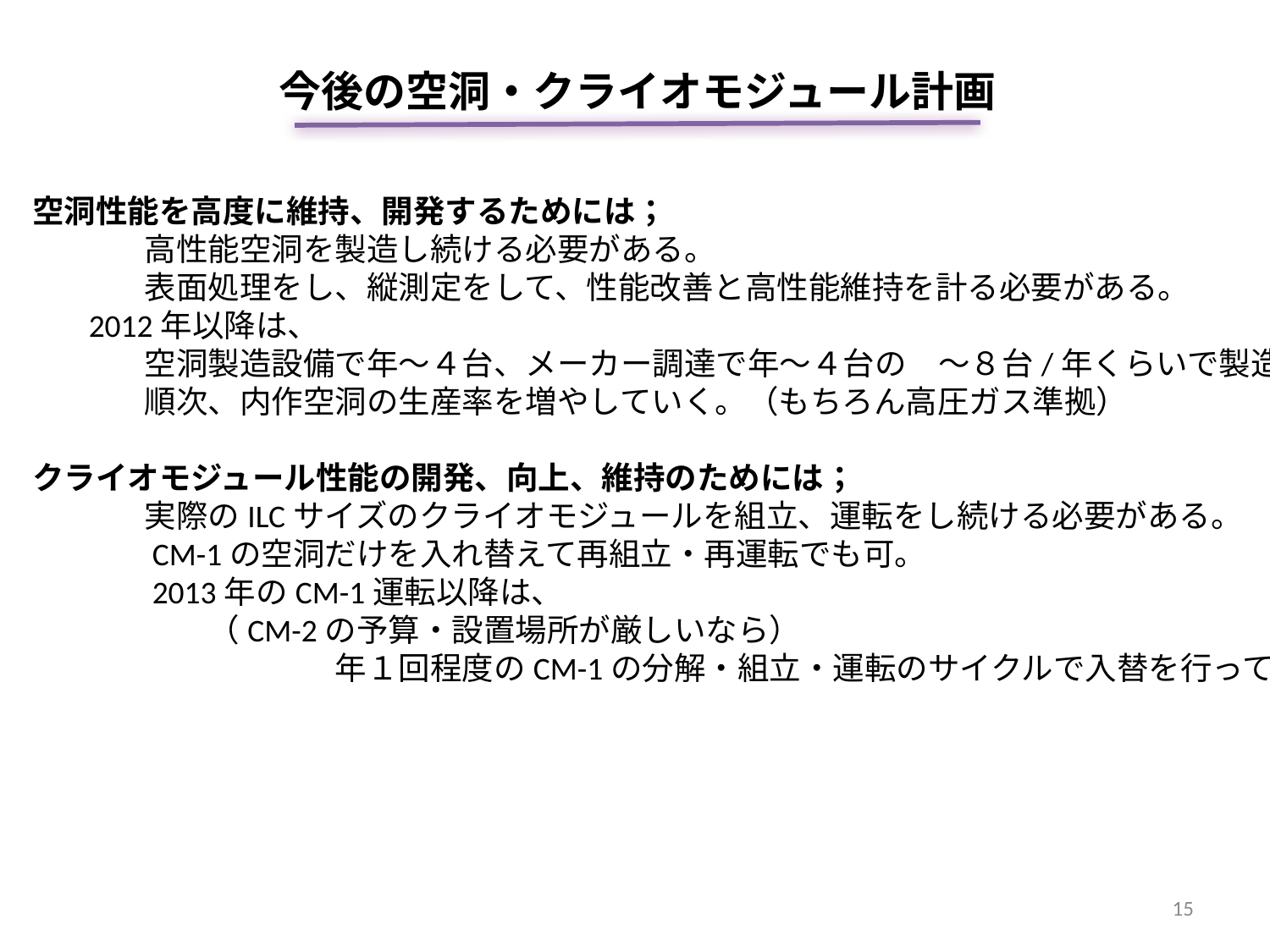

今後の空洞・クライオモジュール計画
(1)　空洞性能を高度に維持、開発するためには；
　　　　　　高性能空洞を製造し続ける必要がある。
　　　　　　表面処理をし、縦測定をして、性能改善と高性能維持を計る必要がある。
　　　　2012年以降は、
　　　　　　空洞製造設備で年〜４台、メーカー調達で年〜４台の　〜８台/年くらいで製造、
　　　　　　順次、内作空洞の生産率を増やしていく。（もちろん高圧ガス準拠）

(2)　クライオモジュール性能の開発、向上、維持のためには；
　　　　　　実際のILCサイズのクライオモジュールを組立、運転をし続ける必要がある。
　　　　　　CM-1の空洞だけを入れ替えて再組立・再運転でも可。
　　　　　　2013年のCM-1運転以降は、
　　　　　　　　（CM-2の予算・設置場所が厳しいなら）
　　　　　　　　　　　　年１回程度のCM-1の分解・組立・運転のサイクルで入替を行っていく。

15